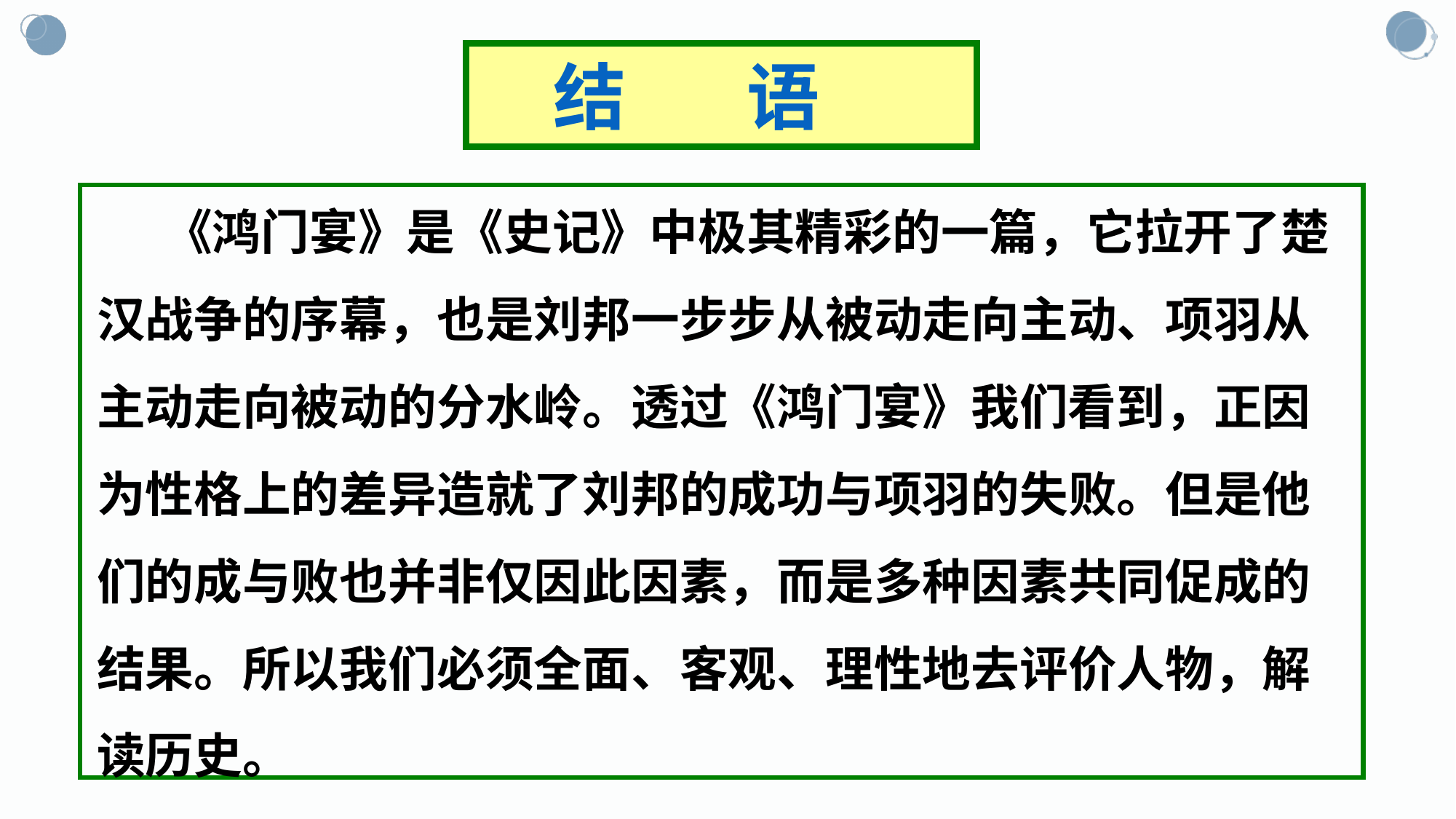

# 结      语
     《鸿门宴》是《史记》中极其精彩的一篇，它拉开了楚汉战争的序幕，也是刘邦一步步从被动走向主动、项羽从主动走向被动的分水岭。透过《鸿门宴》我们看到，正因为性格上的差异造就了刘邦的成功与项羽的失败。但是他们的成与败也并非仅因此因素，而是多种因素共同促成的结果。所以我们必须全面、客观、理性地去评价人物，解读历史。